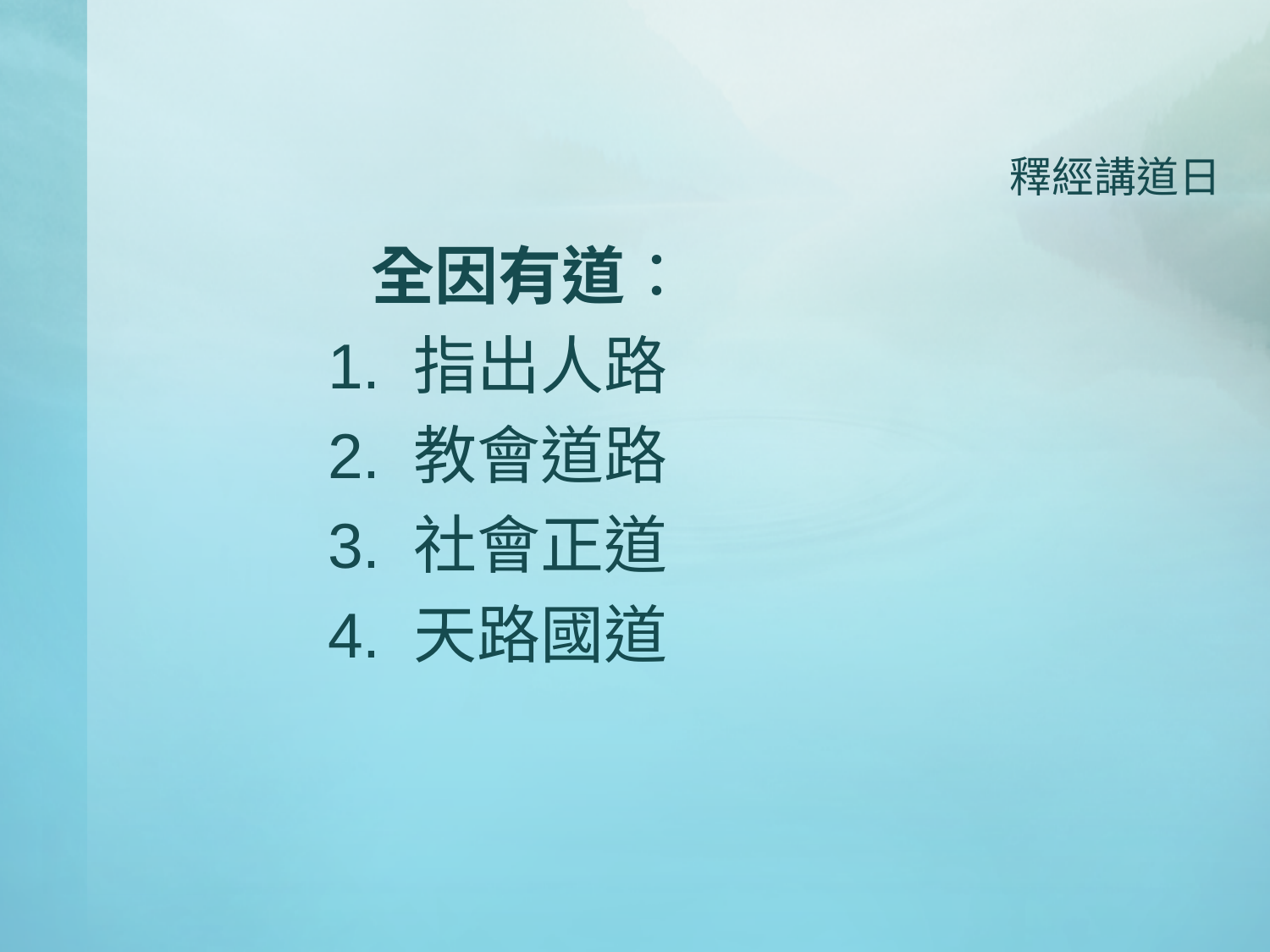

釋經講道日
  全因有道：
1. 指出人路
2. 教會道路
3. 社會正道
4. 天路國道